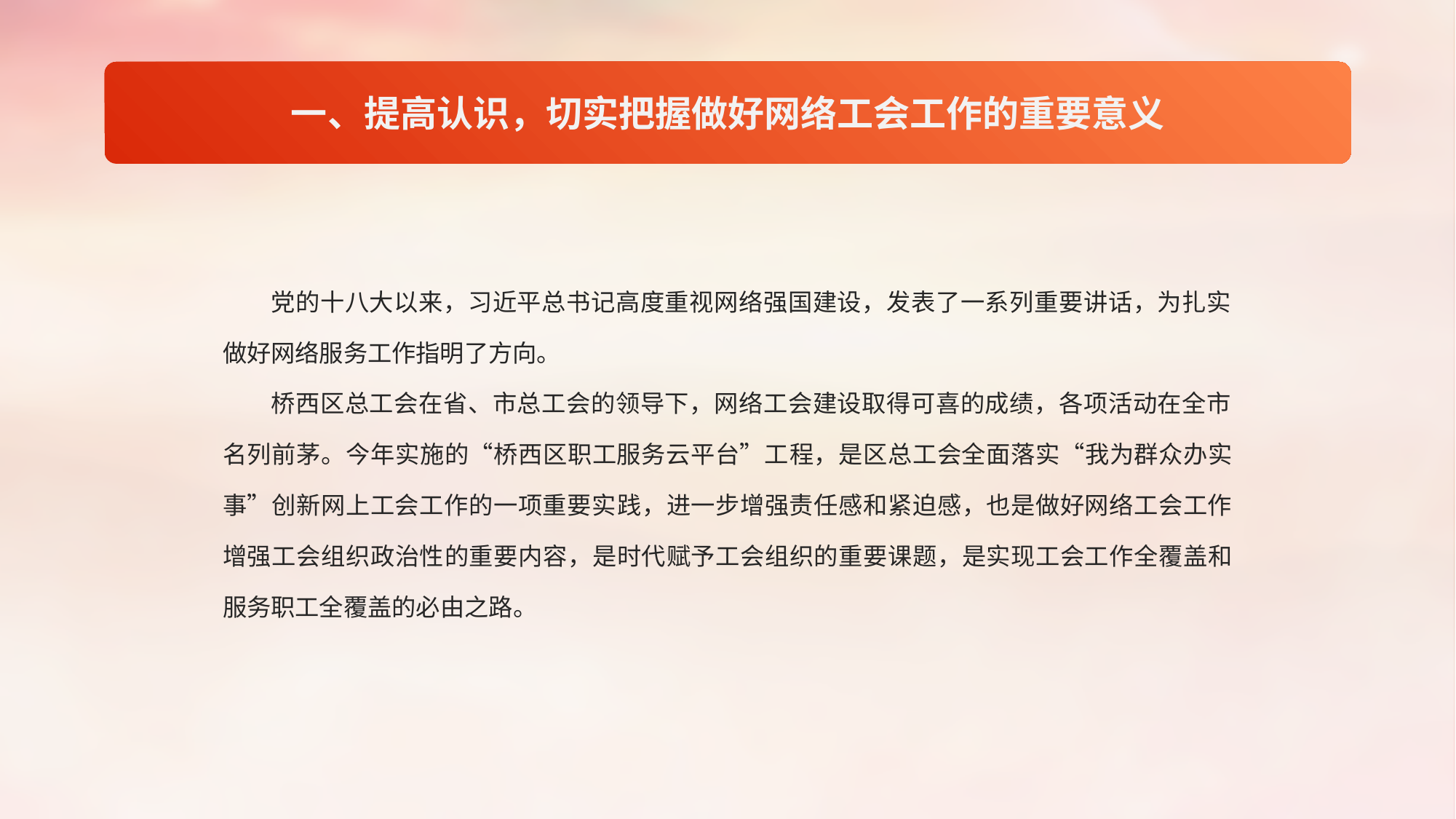

一、提高认识，切实把握做好网络工会工作的重要意义
       党的十八大以来，习近平总书记高度重视网络强国建设，发表了一系列重要讲话，为扎实做好网络服务工作指明了方向。
       桥西区总工会在省、市总工会的领导下，网络工会建设取得可喜的成绩，各项活动在全市名列前茅。今年实施的“桥西区职工服务云平台”工程，是区总工会全面落实“我为群众办实事”创新网上工会工作的一项重要实践，进一步增强责任感和紧迫感，也是做好网络工会工作增强工会组织政治性的重要内容，是时代赋予工会组织的重要课题，是实现工会工作全覆盖和服务职工全覆盖的必由之路。